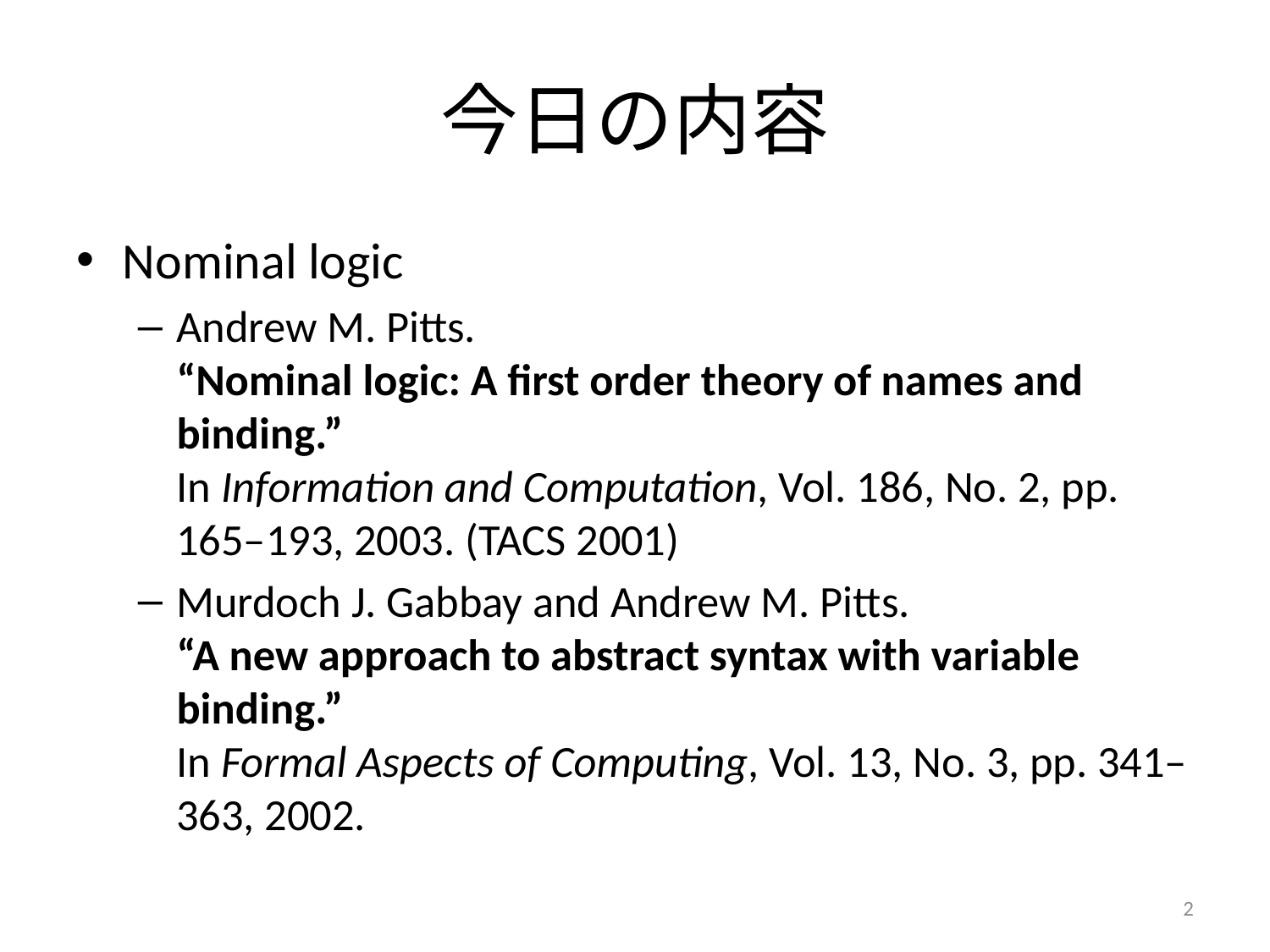

# 今日の内容
Nominal logic
Andrew M. Pitts.
“Nominal logic: A first order theory of names and binding.”
In Information and Computation, Vol. 186, No. 2, pp. 165–193, 2003. (TACS 2001)
Murdoch J. Gabbay and Andrew M. Pitts.
“A new approach to abstract syntax with variable binding.”
In Formal Aspects of Computing, Vol. 13, No. 3, pp. 341–363, 2002.
2